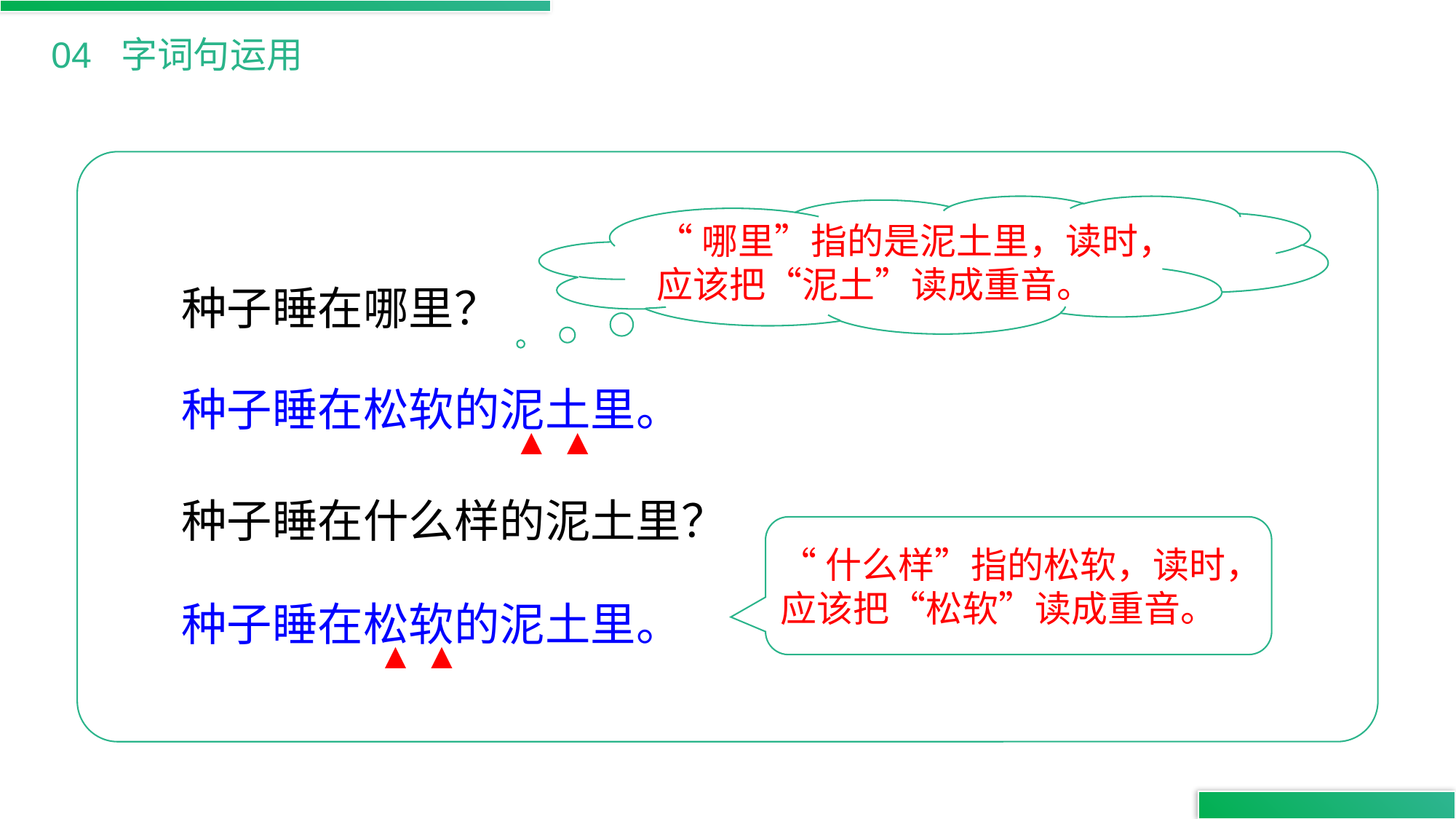

04  字词句运用
“哪里”指的是泥土里，读时，应该把“泥土”读成重音。
种子睡在哪里？

种子睡在什么样的泥土里？
种子睡在松软的泥土里。
▲ ▲
“什么样”指的松软，读时，应该把“松软”读成重音。
种子睡在松软的泥土里。
▲ ▲